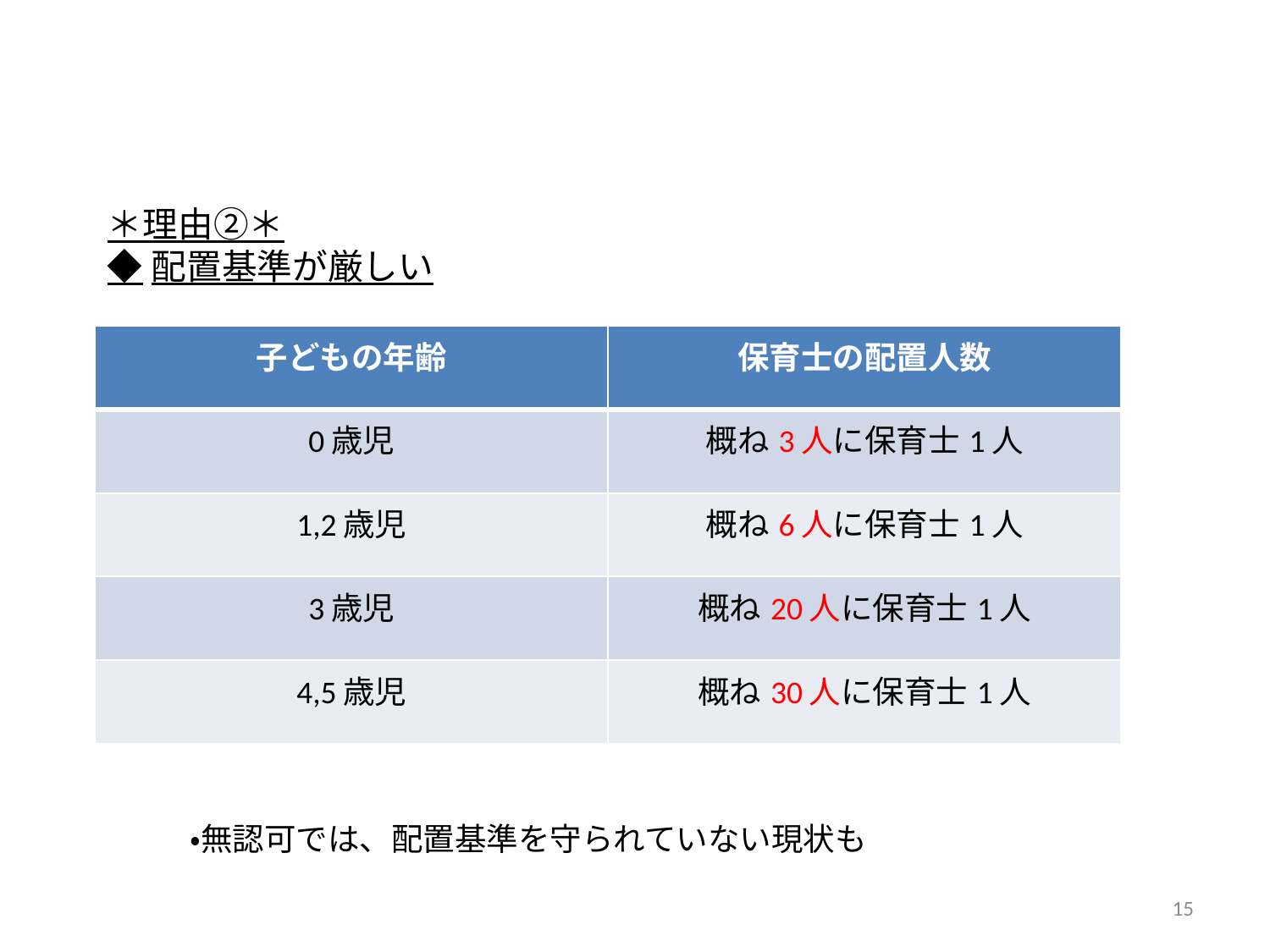

＊理由②＊
◆配置基準が厳しい
| 子どもの年齢 | 保育士の配置人数 |
| --- | --- |
| 0歳児 | 概ね3人に保育士1人 |
| 1,2歳児 | 概ね6人に保育士1人 |
| 3歳児 | 概ね20人に保育士1人 |
| 4,5歳児 | 概ね30人に保育士1人 |
・無認可では、配置基準を守られていない現状も
15